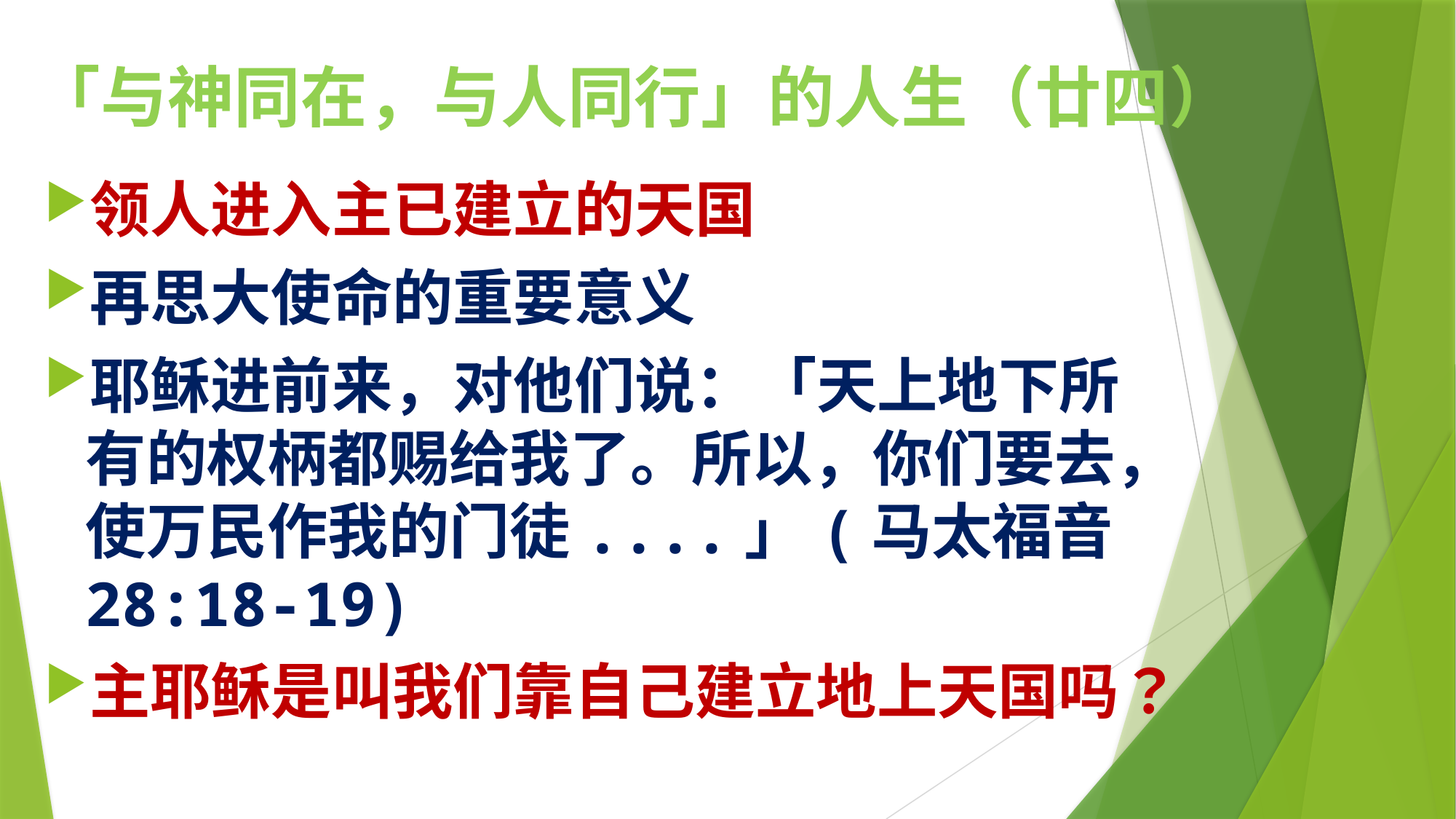

# 「与神同在，与人同行」的人生（廿四）
领人进入主已建立的天国
再思大使命的重要意义
耶稣进前来，对他们说：「天上地下所有的权柄都赐给我了。所以，你们要去，使万民作我的门徒....」(马太福音 28:18-19)
主耶稣是叫我们靠自己建立地上天国吗？